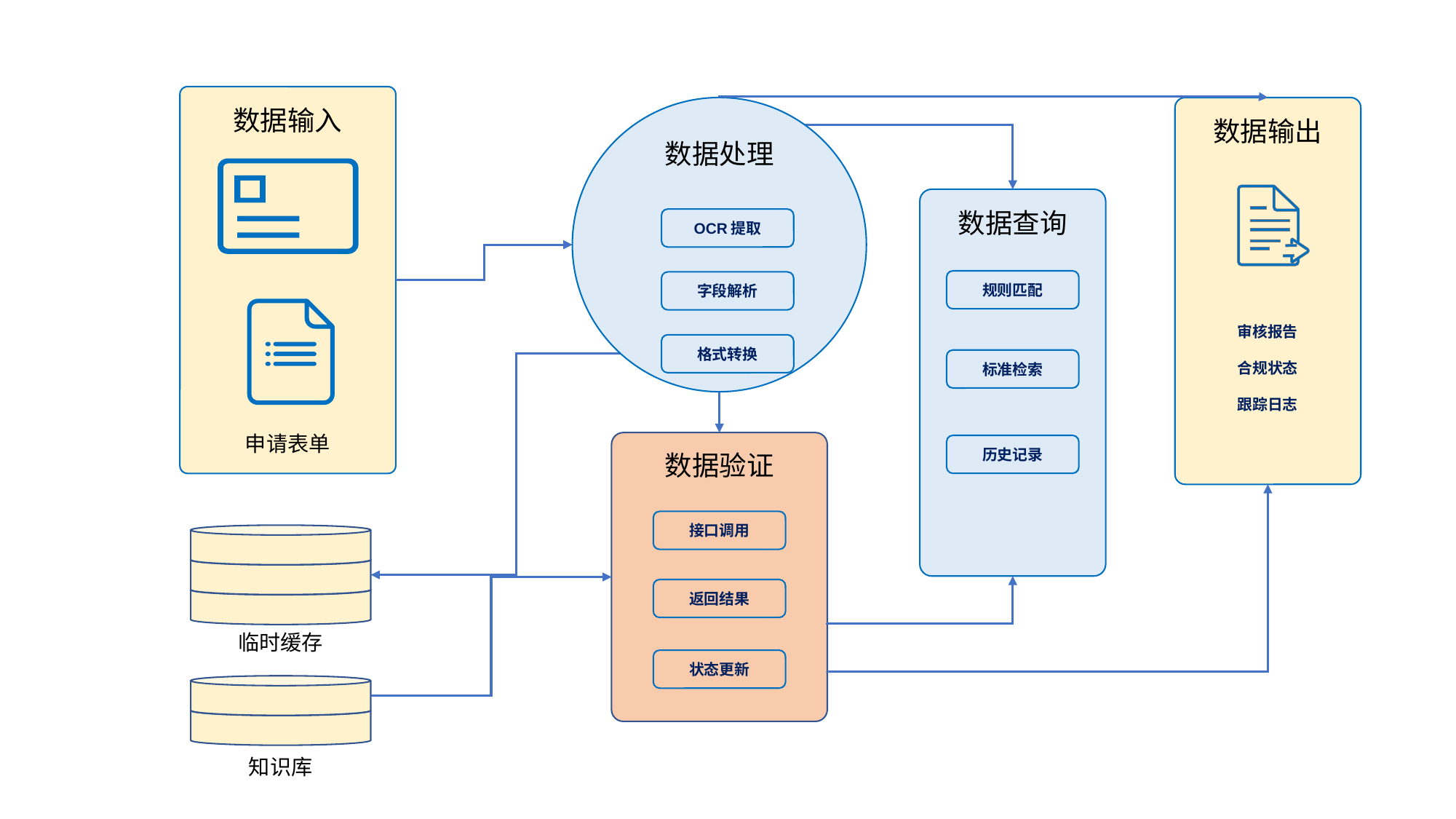

数据输入
数据输出
数据处理

数据查询
OCR提取
规则匹配
字段解析
审核报告
合规状态
跟踪日志

格式转换
标准检索
申请表单

历史记录
数据验证
接口调用

返回结果
临时缓存
状态更新

知识库